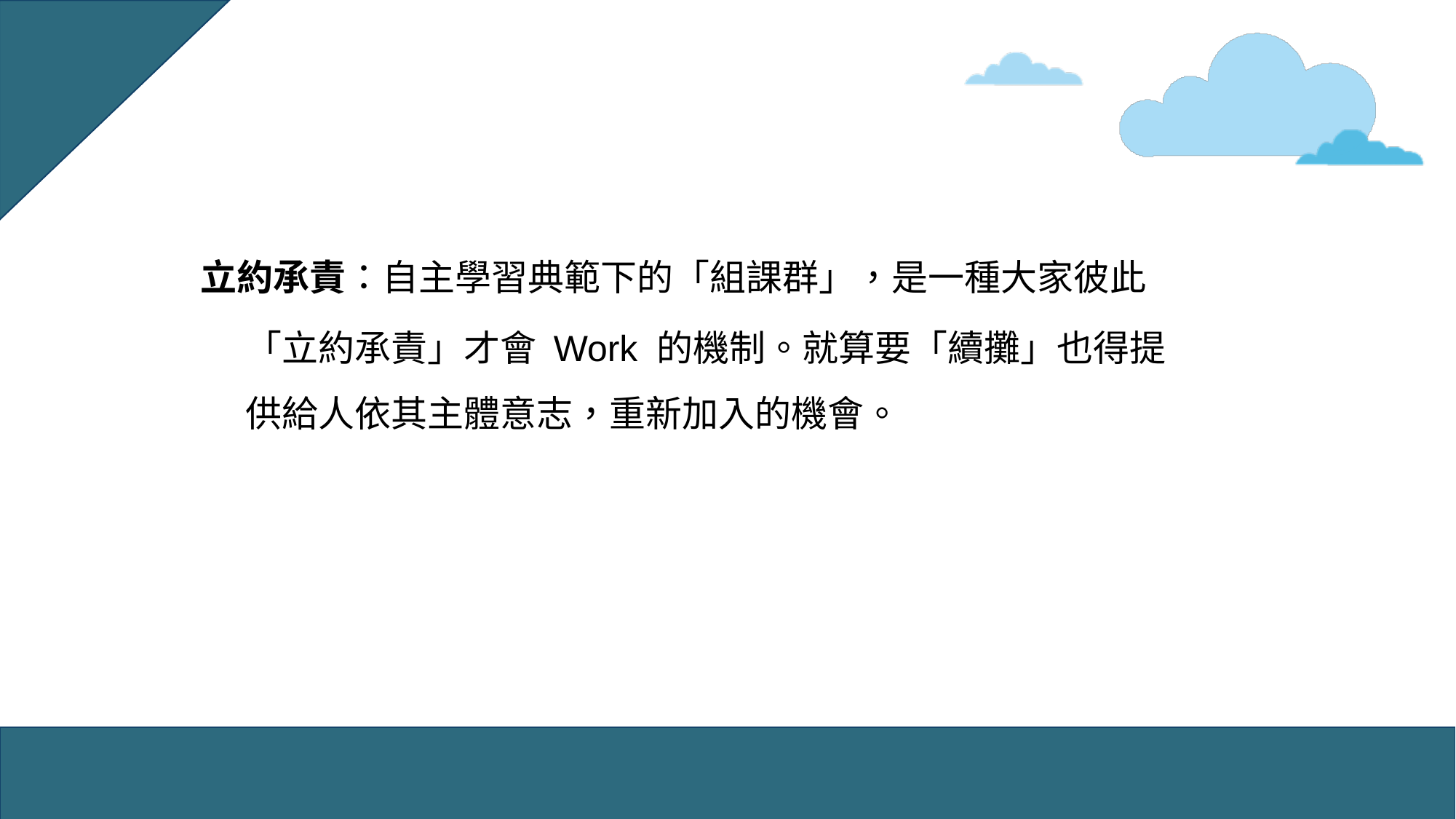

立約承責：自主學習典範下的「組課群」，是一種大家彼此「立約承責」才會 Work 的機制。就算要「續攤」也得提供給人依其主體意志，重新加入的機會。